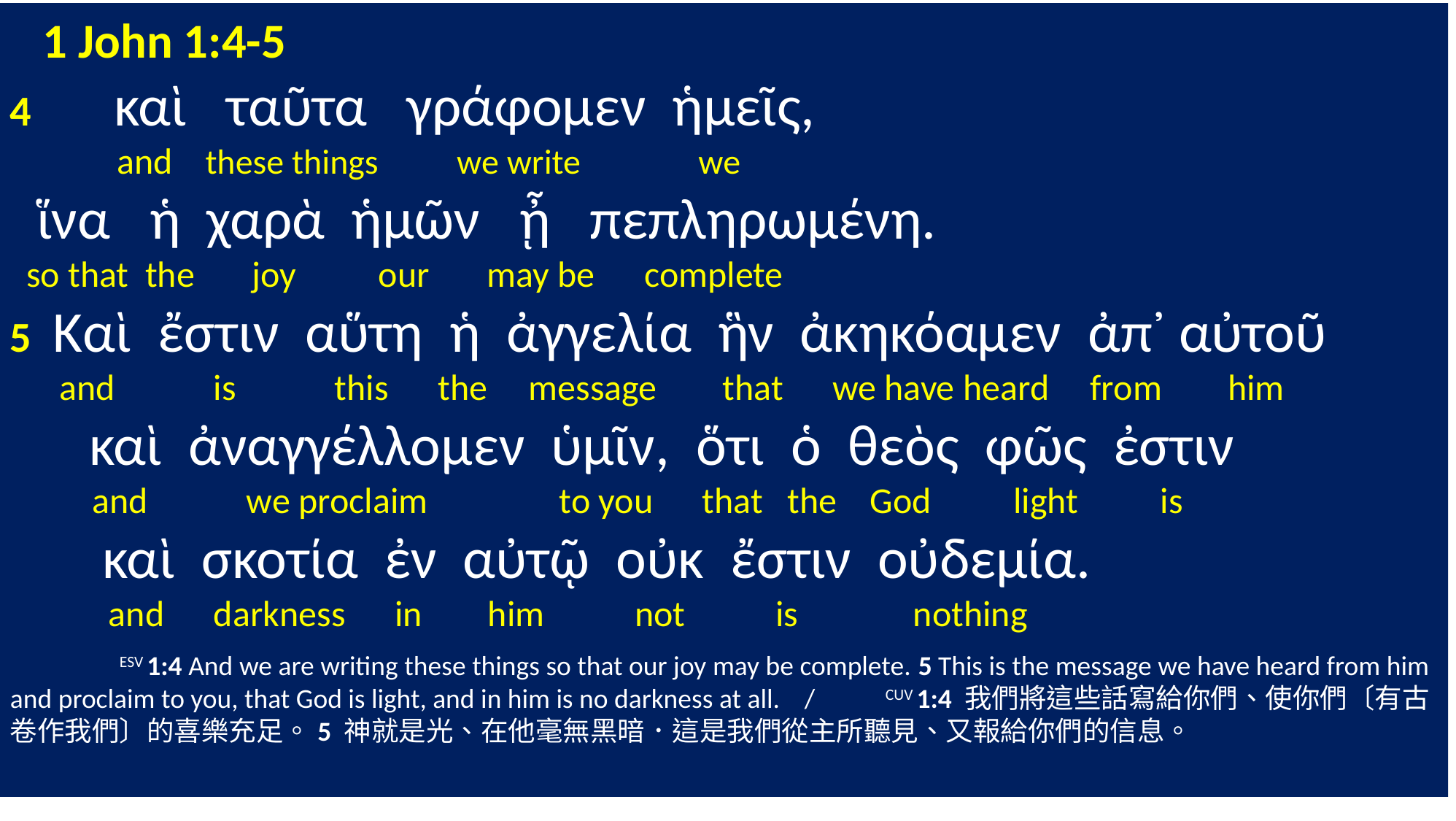

1 John 1:4-5
4          καὶ   ταῦτα   γράφομεν  ἡμεῖς,
             and    these things          we write               we
  ἵνα   ἡ  χαρὰ  ἡμῶν   ᾖ   πεπληρωμένη.
  so that  the       joy          our       may be      complete
5  Καὶ  ἔστιν  αὕτη  ἡ  ἀγγελία  ἣν  ἀκηκόαμεν  ἀπ᾽ αὐτοῦ
      and            is            this      the     message        that      we have heard     from        him
      καὶ  ἀναγγέλλομεν  ὑμῖν,  ὅτι  ὁ  θεὸς  φῶς  ἐστιν
          and            we proclaim                to you      that   the    God          light          is
       καὶ  σκοτία  ἐν  αὐτῷ  οὐκ  ἔστιν  οὐδεμία.
            and      darkness      in        him           not           is              nothing

	ESV 1:4 And we are writing these things so that our joy may be complete. 5 This is the message we have heard from him and proclaim to you, that God is light, and in him is no darkness at all.    / 	CUV 1:4 我們將這些話寫給你們、使你們〔有古卷作我們〕的喜樂充足。5 神就是光、在他毫無黑暗．這是我們從主所聽見、又報給你們的信息。